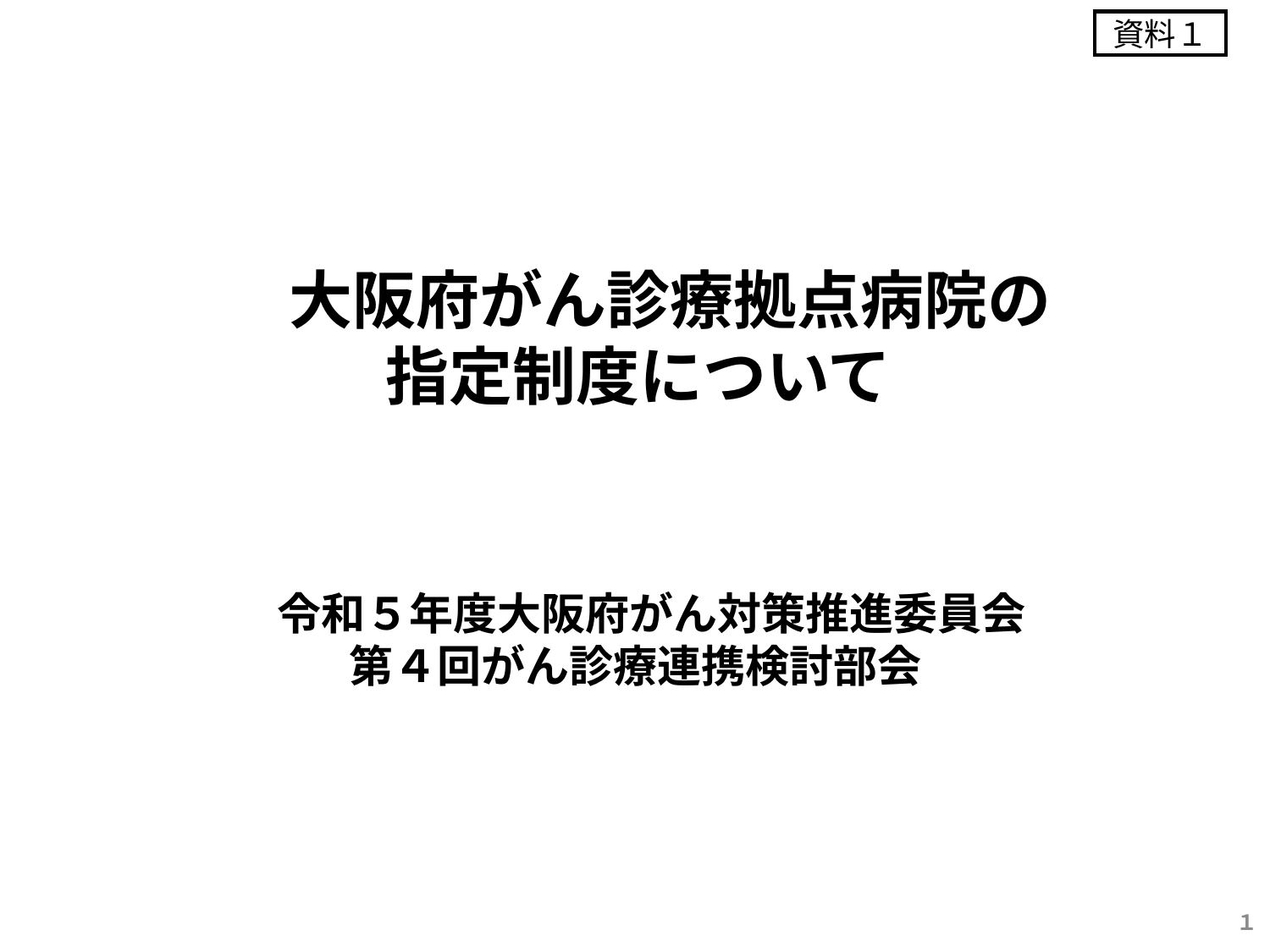

資料１
　大阪府がん診療拠点病院の
指定制度について
令和５年度大阪府がん対策推進委員会
第４回がん診療連携検討部会
１